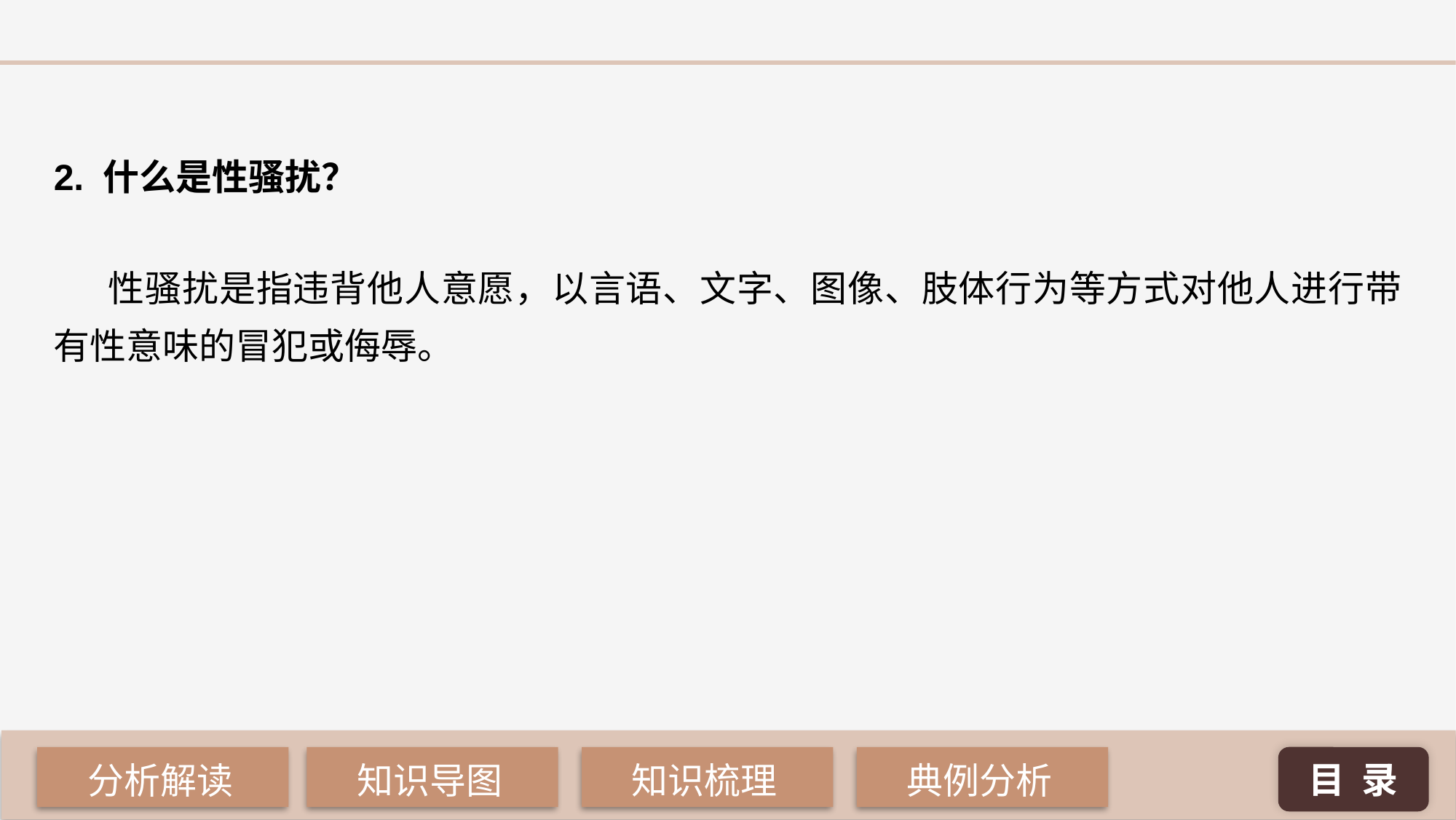

2. 什么是性骚扰？
性骚扰是指违背他人意愿，以言语、文字、图像、肢体行为等方式对他人进行带有性意味的冒犯或侮辱。